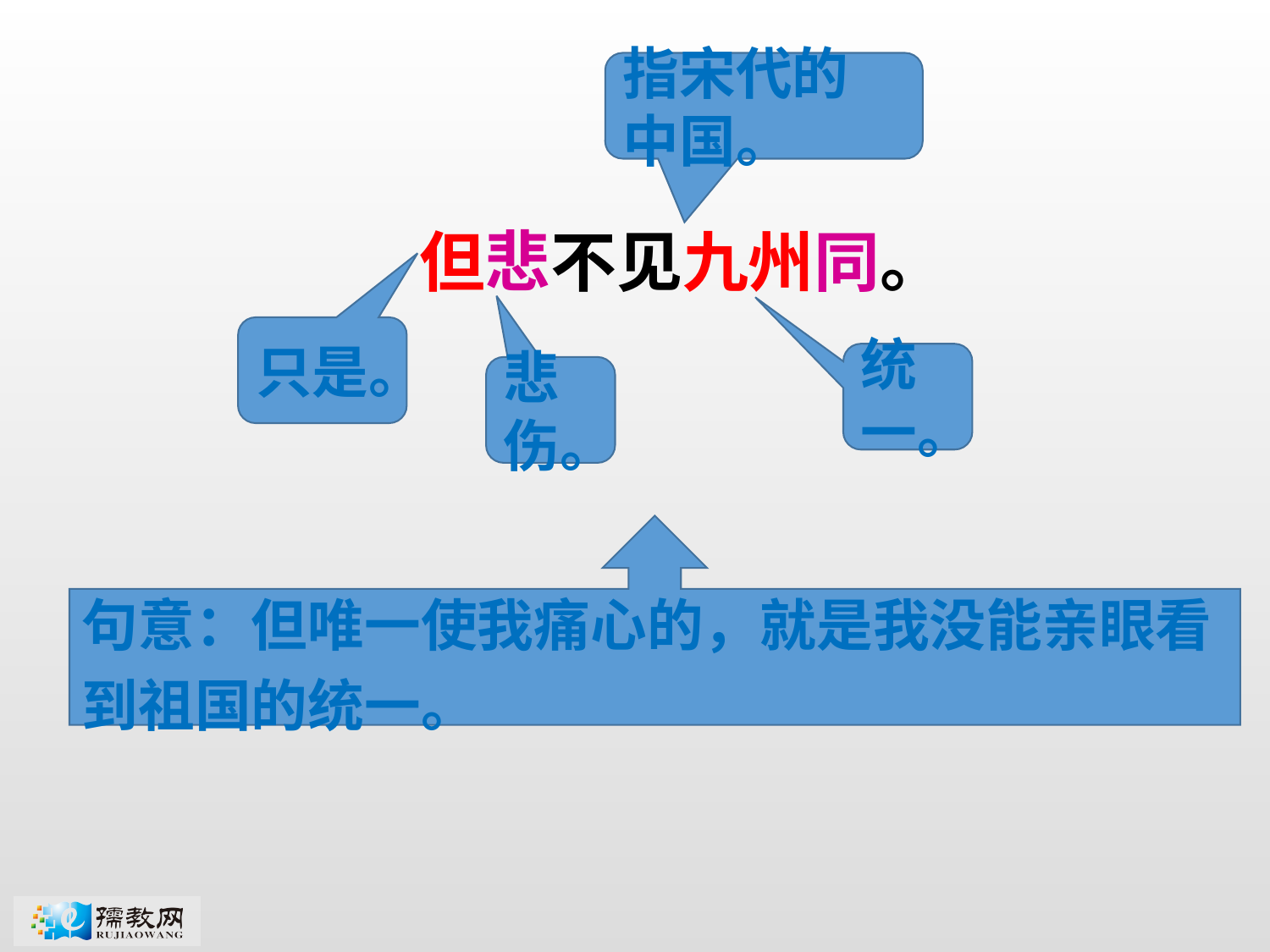

指宋代的中国。
但悲不见九州同。
只是。
统一。
悲伤。
句意：但唯一使我痛心的，就是我没能亲眼看到祖国的统一。